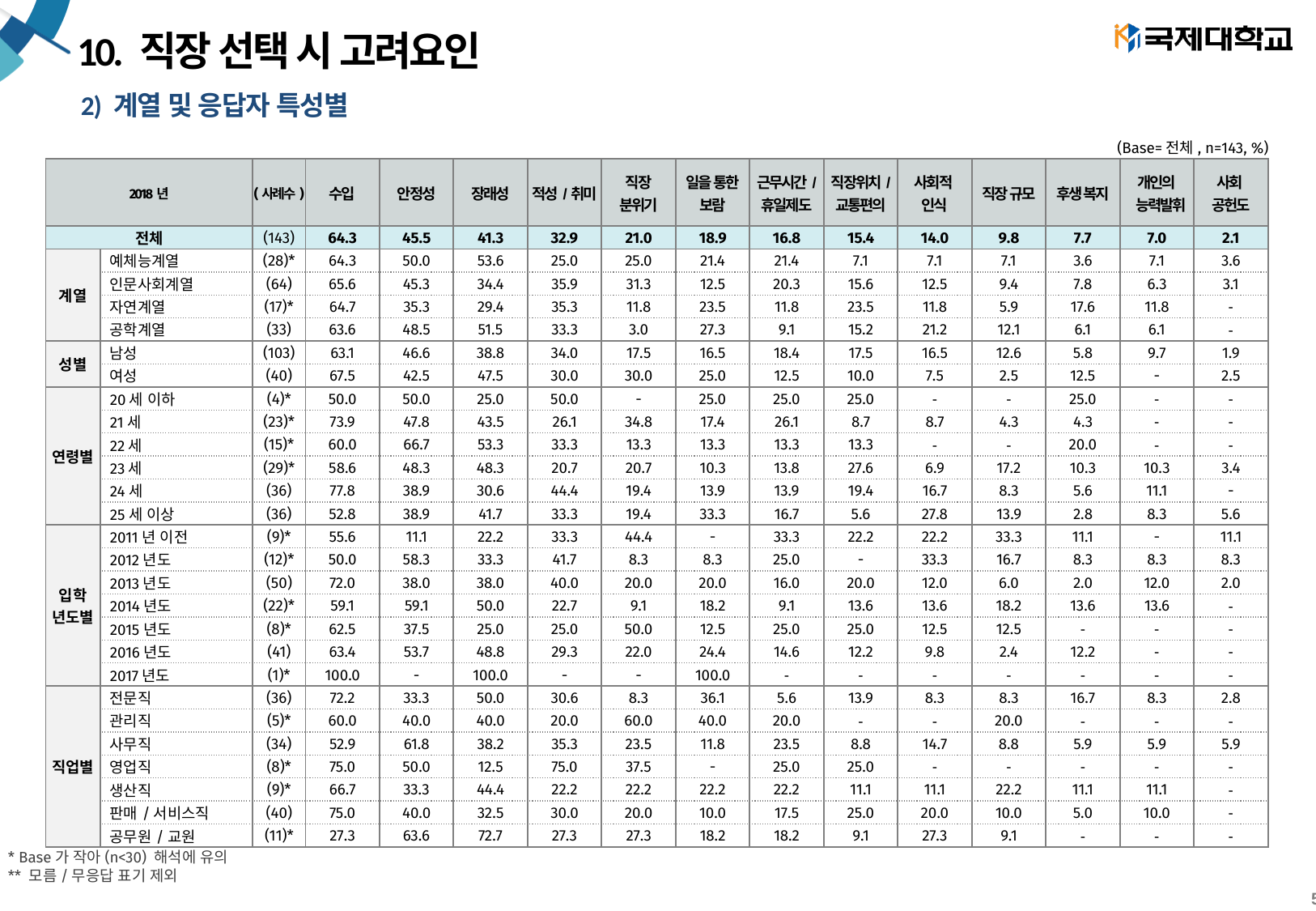

# 10. 직장 선택 시 고려요인
2) 계열 및 응답자 특성별
(Base=전체, n=143, %)
| 2018년 |  | (사례수) | 수입 | 안정성 | 장래성 | 적성/취미 | 직장 분위기 | 일을 통한 보람 | 근무시간/ 휴일제도 | 직장위치/ 교통편의 | 사회적 인식 | 직장 규모 | 후생 복지 | 개인의 능력발휘 | 사회 공헌도 |
| --- | --- | --- | --- | --- | --- | --- | --- | --- | --- | --- | --- | --- | --- | --- | --- |
| 전체 |  | (143) | 64.3 | 45.5 | 41.3 | 32.9 | 21.0 | 18.9 | 16.8 | 15.4 | 14.0 | 9.8 | 7.7 | 7.0 | 2.1 |
| 계열 | 예체능계열 | (28)\* | 64.3 | 50.0 | 53.6 | 25.0 | 25.0 | 21.4 | 21.4 | 7.1 | 7.1 | 7.1 | 3.6 | 7.1 | 3.6 |
|  | 인문사회계열 | (64) | 65.6 | 45.3 | 34.4 | 35.9 | 31.3 | 12.5 | 20.3 | 15.6 | 12.5 | 9.4 | 7.8 | 6.3 | 3.1 |
|  | 자연계열 | (17)\* | 64.7 | 35.3 | 29.4 | 35.3 | 11.8 | 23.5 | 11.8 | 23.5 | 11.8 | 5.9 | 17.6 | 11.8 | - |
|  | 공학계열 | (33) | 63.6 | 48.5 | 51.5 | 33.3 | 3.0 | 27.3 | 9.1 | 15.2 | 21.2 | 12.1 | 6.1 | 6.1 | - |
| 성별 | 남성 | (103) | 63.1 | 46.6 | 38.8 | 34.0 | 17.5 | 16.5 | 18.4 | 17.5 | 16.5 | 12.6 | 5.8 | 9.7 | 1.9 |
|  | 여성 | (40) | 67.5 | 42.5 | 47.5 | 30.0 | 30.0 | 25.0 | 12.5 | 10.0 | 7.5 | 2.5 | 12.5 | - | 2.5 |
| 연령별 | 20세 이하 | (4)\* | 50.0 | 50.0 | 25.0 | 50.0 | - | 25.0 | 25.0 | 25.0 | - | - | 25.0 | - | - |
|  | 21세 | (23)\* | 73.9 | 47.8 | 43.5 | 26.1 | 34.8 | 17.4 | 26.1 | 8.7 | 8.7 | 4.3 | 4.3 | - | - |
|  | 22세 | (15)\* | 60.0 | 66.7 | 53.3 | 33.3 | 13.3 | 13.3 | 13.3 | 13.3 | - | - | 20.0 | - | - |
|  | 23세 | (29)\* | 58.6 | 48.3 | 48.3 | 20.7 | 20.7 | 10.3 | 13.8 | 27.6 | 6.9 | 17.2 | 10.3 | 10.3 | 3.4 |
|  | 24세 | (36) | 77.8 | 38.9 | 30.6 | 44.4 | 19.4 | 13.9 | 13.9 | 19.4 | 16.7 | 8.3 | 5.6 | 11.1 | - |
|  | 25세 이상 | (36) | 52.8 | 38.9 | 41.7 | 33.3 | 19.4 | 33.3 | 16.7 | 5.6 | 27.8 | 13.9 | 2.8 | 8.3 | 5.6 |
| 입학 년도별 | 2011년 이전 | (9)\* | 55.6 | 11.1 | 22.2 | 33.3 | 44.4 | - | 33.3 | 22.2 | 22.2 | 33.3 | 11.1 | - | 11.1 |
|  | 2012년도 | (12)\* | 50.0 | 58.3 | 33.3 | 41.7 | 8.3 | 8.3 | 25.0 | - | 33.3 | 16.7 | 8.3 | 8.3 | 8.3 |
|  | 2013년도 | (50) | 72.0 | 38.0 | 38.0 | 40.0 | 20.0 | 20.0 | 16.0 | 20.0 | 12.0 | 6.0 | 2.0 | 12.0 | 2.0 |
|  | 2014년도 | (22)\* | 59.1 | 59.1 | 50.0 | 22.7 | 9.1 | 18.2 | 9.1 | 13.6 | 13.6 | 18.2 | 13.6 | 13.6 | - |
|  | 2015년도 | (8)\* | 62.5 | 37.5 | 25.0 | 25.0 | 50.0 | 12.5 | 25.0 | 25.0 | 12.5 | 12.5 | - | - | - |
|  | 2016년도 | (41) | 63.4 | 53.7 | 48.8 | 29.3 | 22.0 | 24.4 | 14.6 | 12.2 | 9.8 | 2.4 | 12.2 | - | - |
|  | 2017년도 | (1)\* | 100.0 | - | 100.0 | - | - | 100.0 | - | - | - | - | - | - | - |
| 직업별 | 전문직 | (36) | 72.2 | 33.3 | 50.0 | 30.6 | 8.3 | 36.1 | 5.6 | 13.9 | 8.3 | 8.3 | 16.7 | 8.3 | 2.8 |
|  | 관리직 | (5)\* | 60.0 | 40.0 | 40.0 | 20.0 | 60.0 | 40.0 | 20.0 | - | - | 20.0 | - | - | - |
|  | 사무직 | (34) | 52.9 | 61.8 | 38.2 | 35.3 | 23.5 | 11.8 | 23.5 | 8.8 | 14.7 | 8.8 | 5.9 | 5.9 | 5.9 |
|  | 영업직 | (8)\* | 75.0 | 50.0 | 12.5 | 75.0 | 37.5 | - | 25.0 | 25.0 | - | - | - | - | - |
|  | 생산직 | (9)\* | 66.7 | 33.3 | 44.4 | 22.2 | 22.2 | 22.2 | 22.2 | 11.1 | 11.1 | 22.2 | 11.1 | 11.1 | - |
|  | 판매/서비스직 | (40) | 75.0 | 40.0 | 32.5 | 30.0 | 20.0 | 10.0 | 17.5 | 25.0 | 20.0 | 10.0 | 5.0 | 10.0 | - |
|  | 공무원/교원 | (11)\* | 27.3 | 63.6 | 72.7 | 27.3 | 27.3 | 18.2 | 18.2 | 9.1 | 27.3 | 9.1 | - | - | - |
* Base가 작아(n<30) 해석에 유의
** 모름/무응답 표기 제외